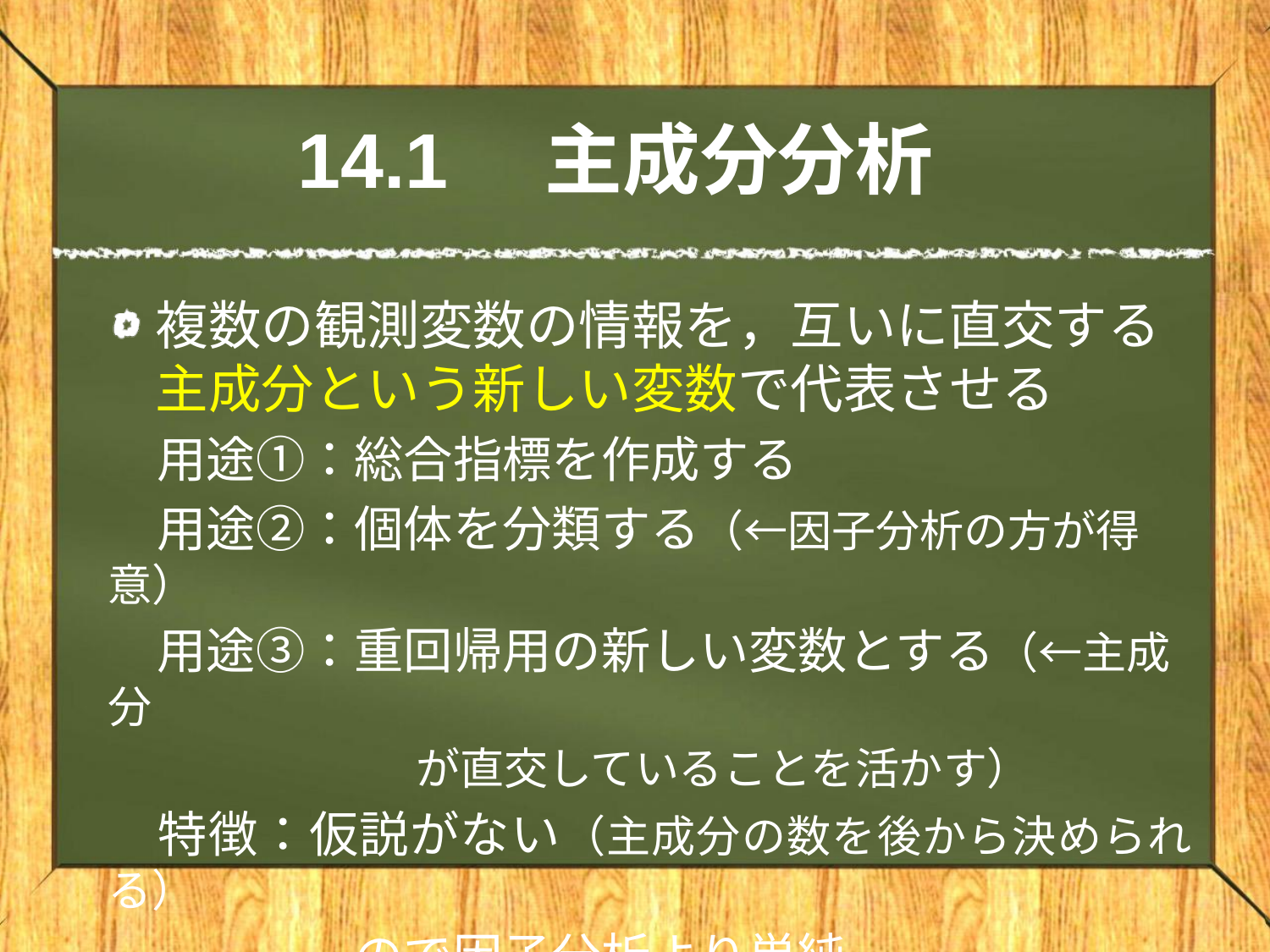

14.1　主成分分析
複数の観測変数の情報を，互いに直交する主成分という新しい変数で代表させる
　用途①：総合指標を作成する
　用途②：個体を分類する（←因子分析の方が得意）
　用途③：重回帰用の新しい変数とする（←主成分
　　　　　　　が直交していることを活かす）
　特徴：仮説がない（主成分の数を後から決められる）
　　　　　ので因子分析より単純